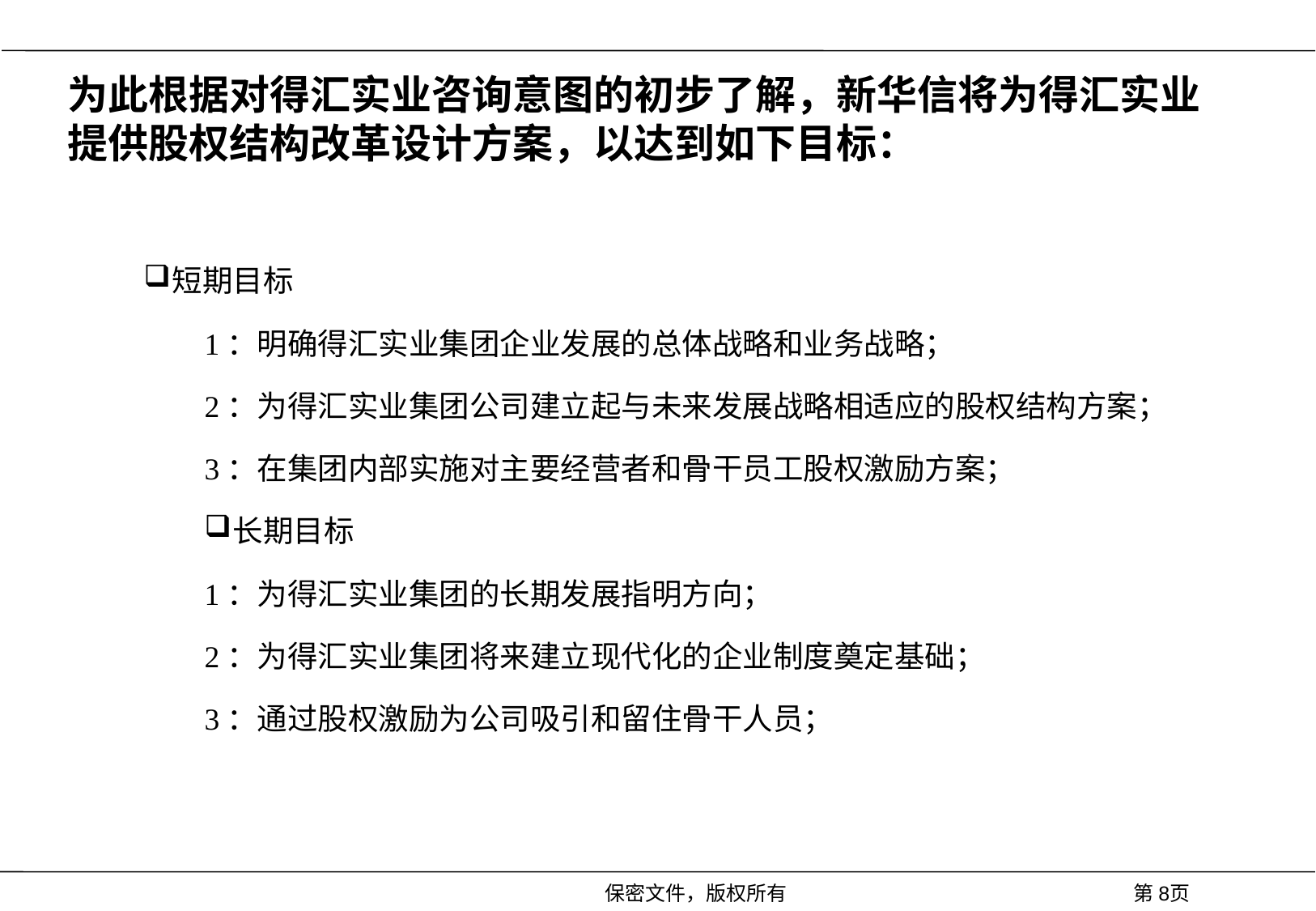

# 为此根据对得汇实业咨询意图的初步了解，新华信将为得汇实业提供股权结构改革设计方案，以达到如下目标：
短期目标
1：明确得汇实业集团企业发展的总体战略和业务战略；
2：为得汇实业集团公司建立起与未来发展战略相适应的股权结构方案；
3：在集团内部实施对主要经营者和骨干员工股权激励方案；
长期目标
1：为得汇实业集团的长期发展指明方向；
2：为得汇实业集团将来建立现代化的企业制度奠定基础；
3：通过股权激励为公司吸引和留住骨干人员；